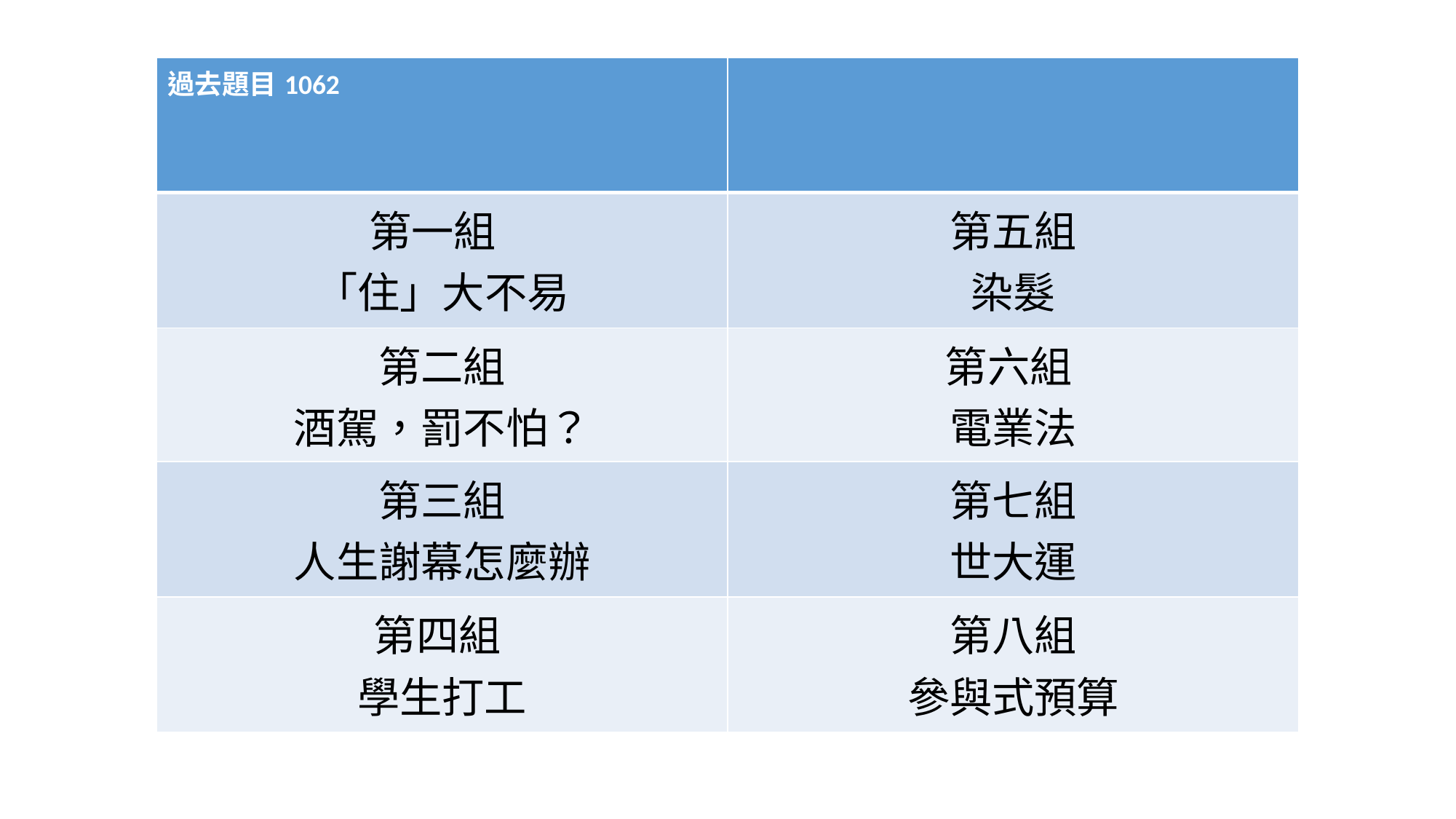

| 過去題目1062 |  |
| --- | --- |
| 第一組 「住」大不易 | 第五組 染髮 |
| 第二組 酒駕，罰不怕？ | 第六組 電業法 |
| 第三組 人生謝幕怎麼辦 | 第七組 世大運 |
| 第四組 學生打工 | 第八組 參與式預算 |